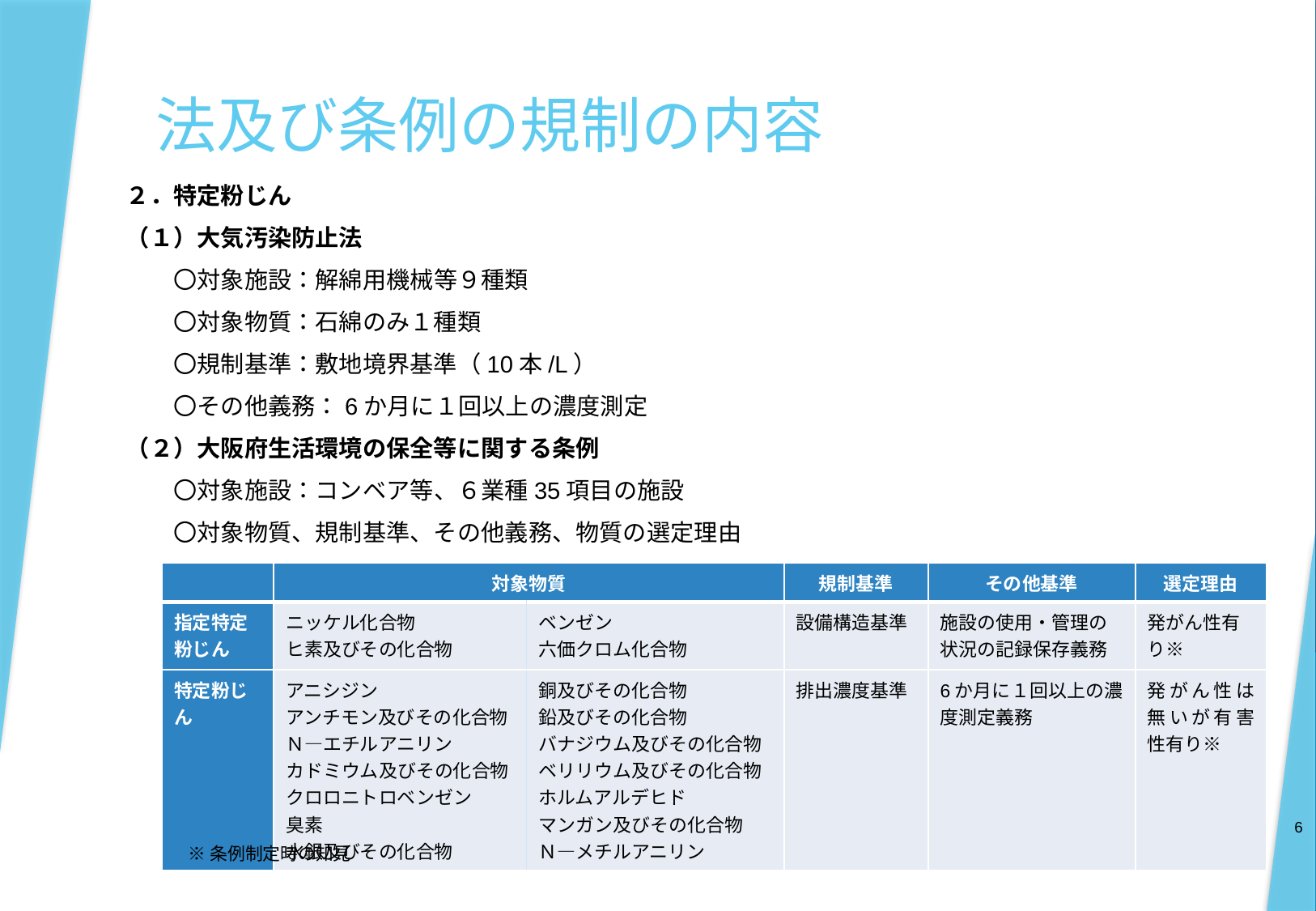

# 法及び条例の規制の内容
２．特定粉じん
（１）大気汚染防止法
　　〇対象施設：解綿用機械等９種類
　　〇対象物質：石綿のみ１種類
　　〇規制基準：敷地境界基準（10本/L）
　　〇その他義務：6か月に１回以上の濃度測定
（２）大阪府生活環境の保全等に関する条例
　　〇対象施設：コンベア等、６業種35項目の施設
　　〇対象物質、規制基準、その他義務、物質の選定理由

|  | 対象物質 |  | 規制基準 | その他基準 | 選定理由 |
| --- | --- | --- | --- | --- | --- |
| 指定特定粉じん | ニッケル化合物 ヒ素及びその化合物 | ベンゼン 六価クロム化合物 | 設備構造基準 | 施設の使用・管理の状況の記録保存義務 | 発がん性有り※ |
| 特定粉じん | アニシジン アンチモン及びその化合物 Ｎ―エチルアニリン カドミウム及びその化合物 クロロニトロベンゼン 臭素 水銀及びその化合物 | 銅及びその化合物 鉛及びその化合物 バナジウム及びその化合物 ベリリウム及びその化合物 ホルムアルデヒド マンガン及びその化合物 Ｎ―メチルアニリン | 排出濃度基準 | 6か月に１回以上の濃度測定義務 | 発がん性は無いが有害性有り※ |
6
※条例制定時の知見